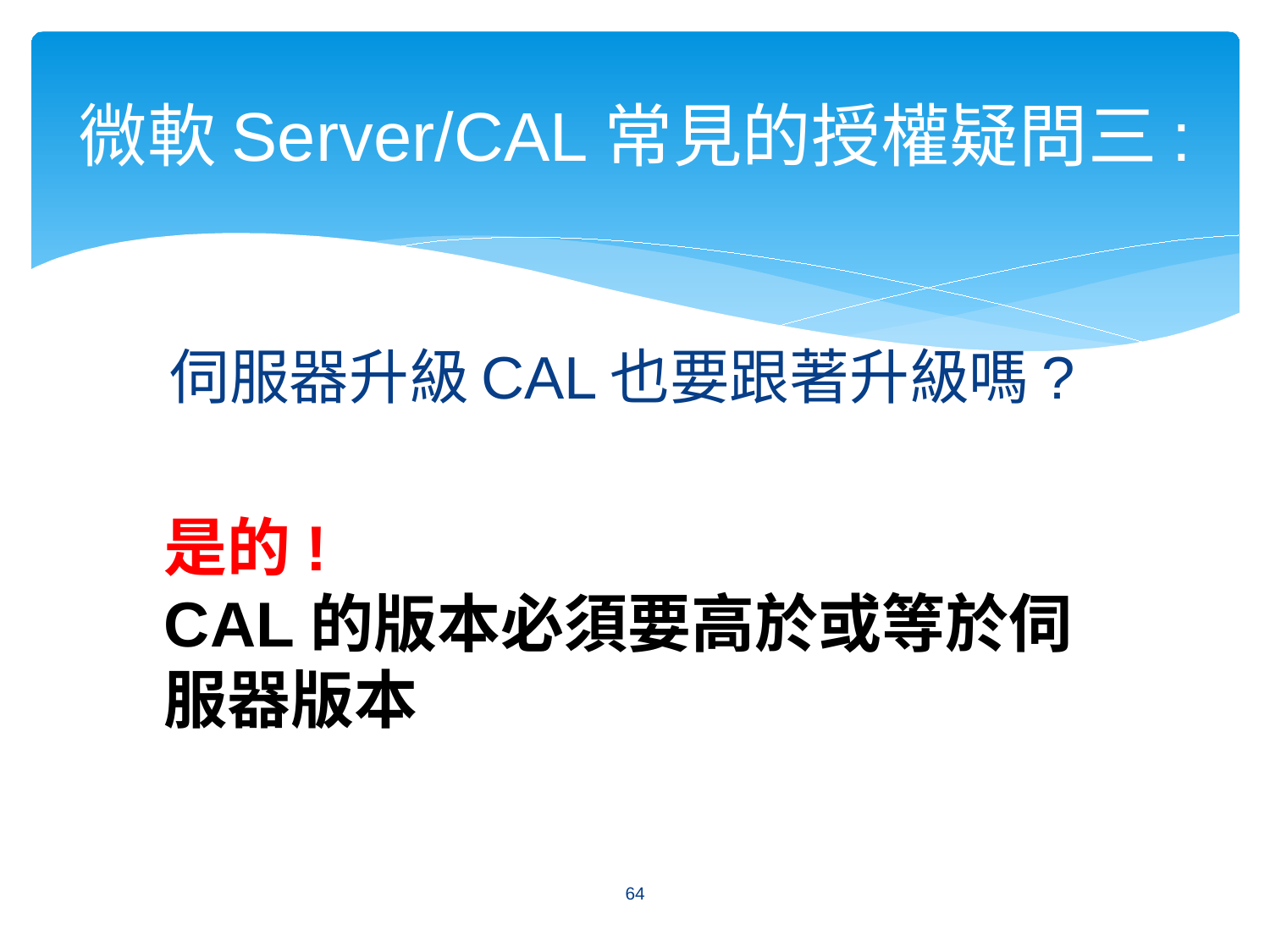

# 微軟Server/CAL常見的授權疑問三:
伺服器升級CAL也要跟著升級嗎?

是的!
CAL的版本必須要高於或等於伺服器版本
64